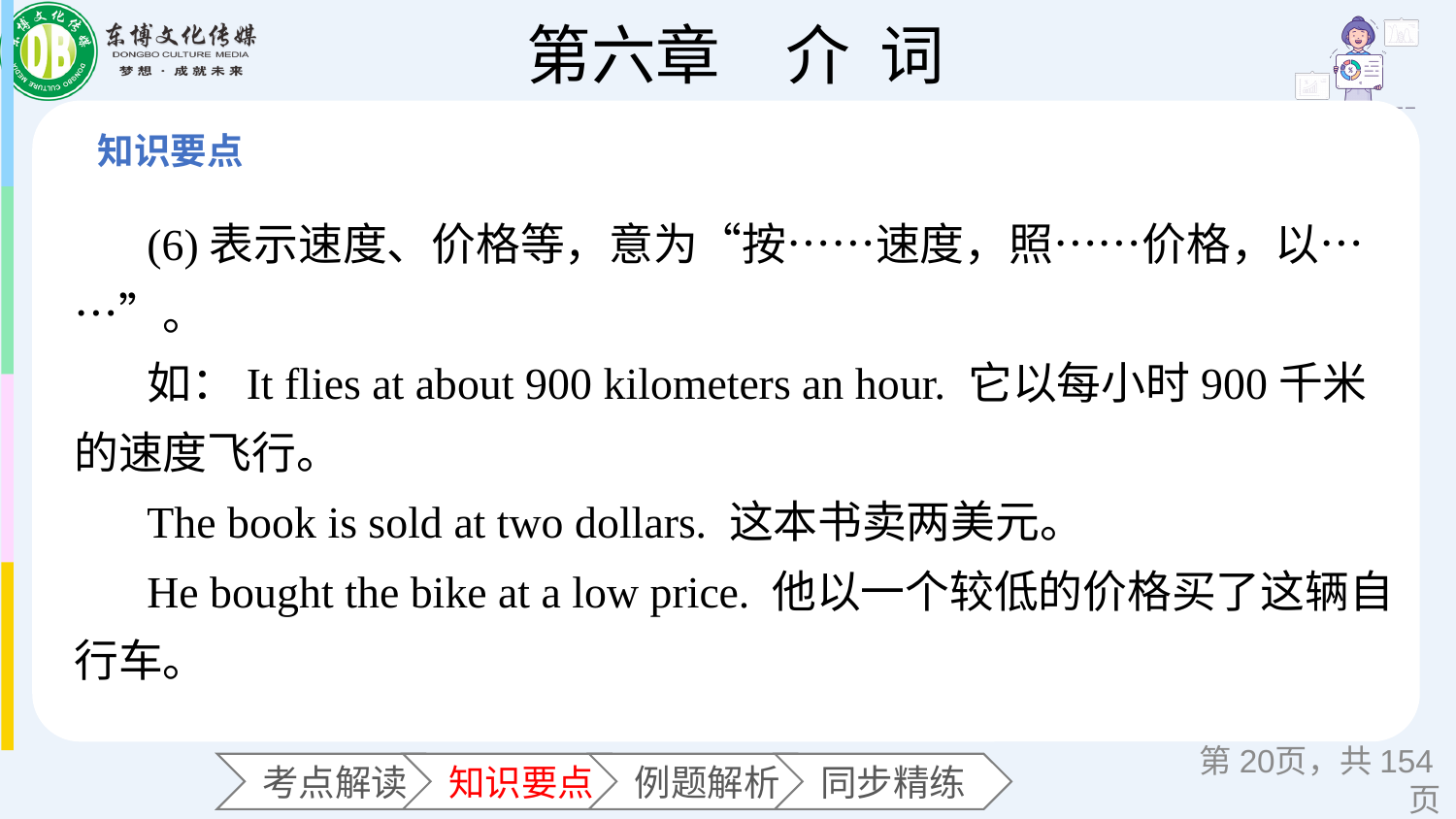

(6)表示速度、价格等，意为“按……速度，照……价格，以……”。
如：It flies at about 900 kilometers an hour. 它以每小时900千米的速度飞行。
The book is sold at two dollars. 这本书卖两美元。
He bought the bike at a low price. 他以一个较低的价格买了这辆自行车。
第20页，共154页